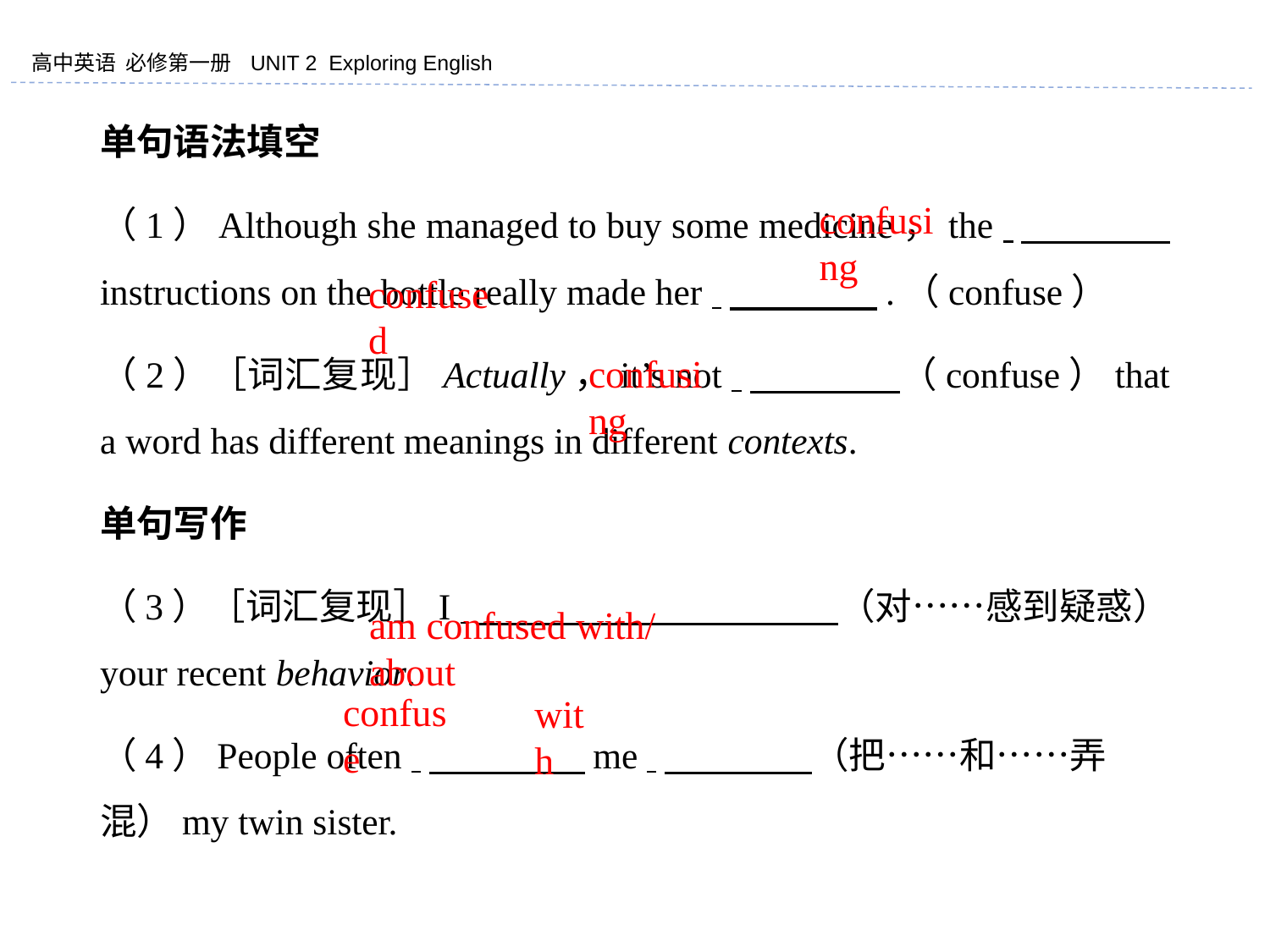

单句语法填空
（1）Although she managed to buy some medicine，the  　　　　 instructions on the bottle really made her  　　　　.（confuse）
（2）［词汇复现］Actually，it’s not  　　　　（confuse）that a word has different meanings in different contexts.
单句写作
（3）［词汇复现］I  　　　　  　　　　      （对……感到疑惑） your recent behavior.
（4）People often  　　　　 me  　　　　（把……和……弄混）my twin sister.
confusing
confused
confusing
am confused with/ about
confuse
with